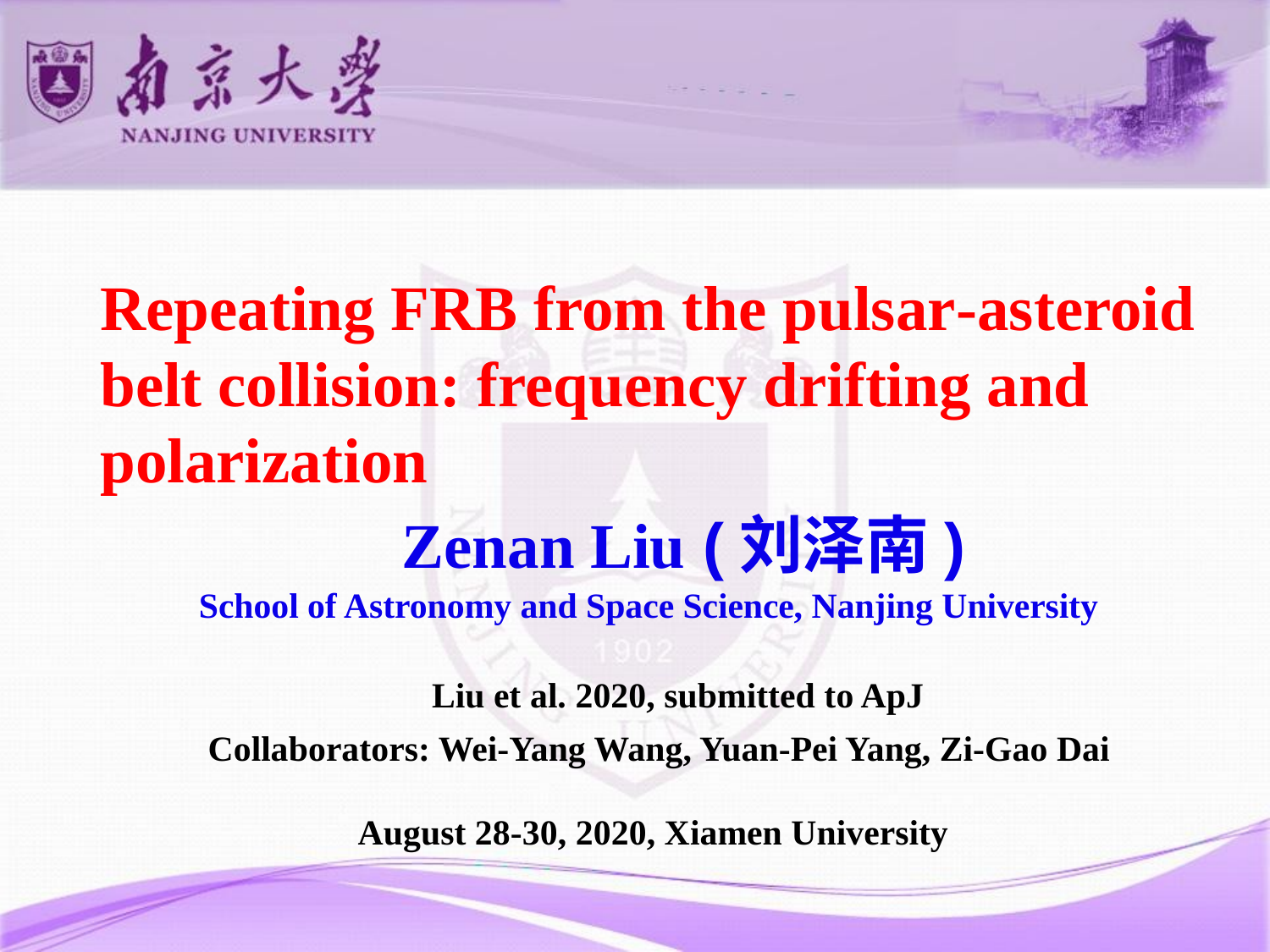

# Repeating FRB from the pulsar-asteroid belt collision: frequency drifting and polarization
                              Zenan Liu (刘泽南)
                 School of Astronomy and Space Science, Nanjing University

Liu et al. 2020, submitted to ApJ
Collaborators: Wei-Yang Wang, Yuan-Pei Yang, Zi-Gao Dai
August 28-30, 2020, Xiamen University
Stellar Structure and Evolution presentation